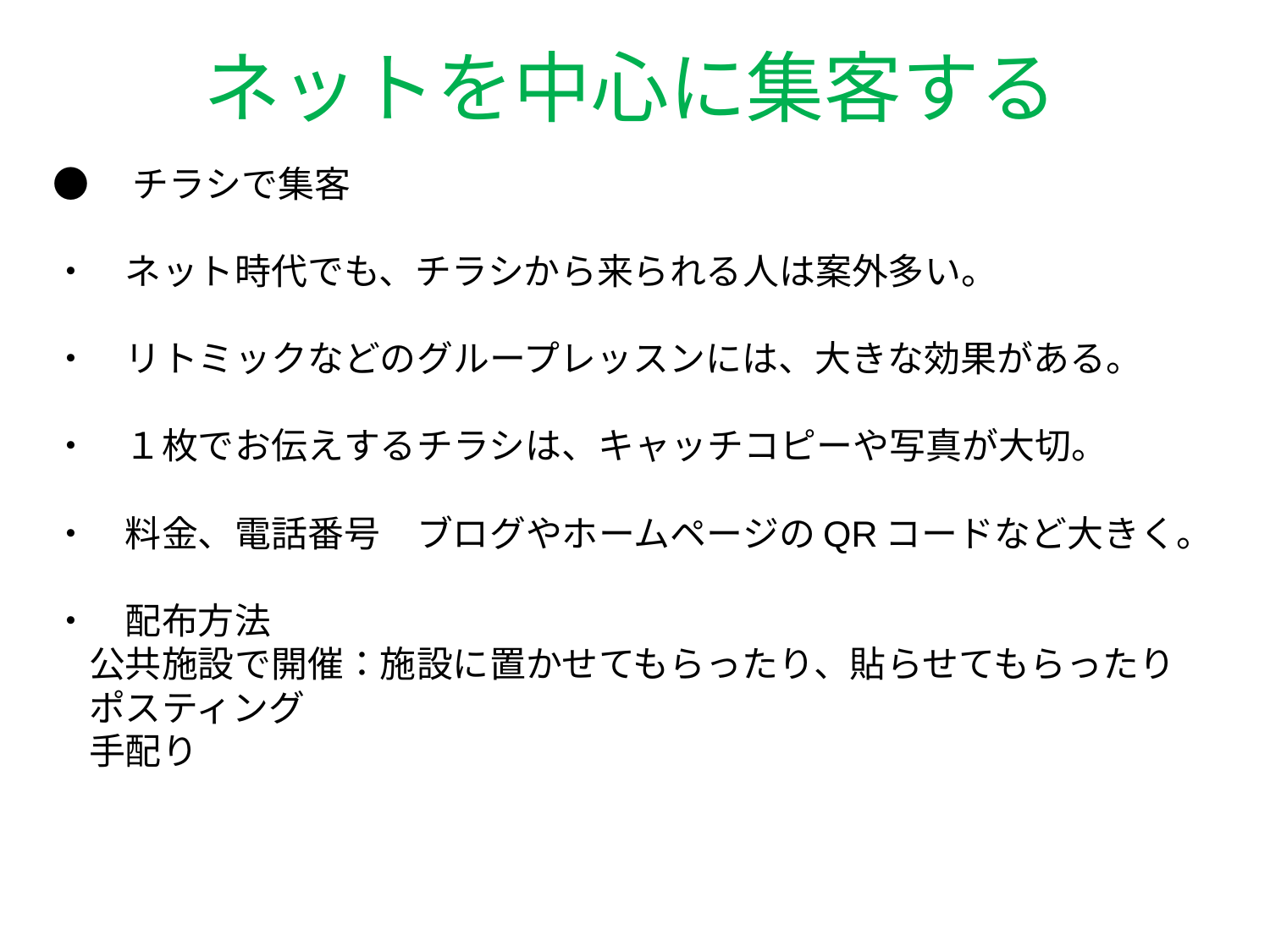

ネットを中心に集客する
# ●　チラシで集客 ・　ネット時代でも、チラシから来られる人は案外多い。 ・　リトミックなどのグループレッスンには、大きな効果がある。 ・　１枚でお伝えするチラシは、キャッチコピーや写真が大切。 ・　料金、電話番号　ブログやホームページのQRコードなど大きく。 ・　配布方法 　公共施設で開催：施設に置かせてもらったり、貼らせてもらったり 　ポスティング 　手配り